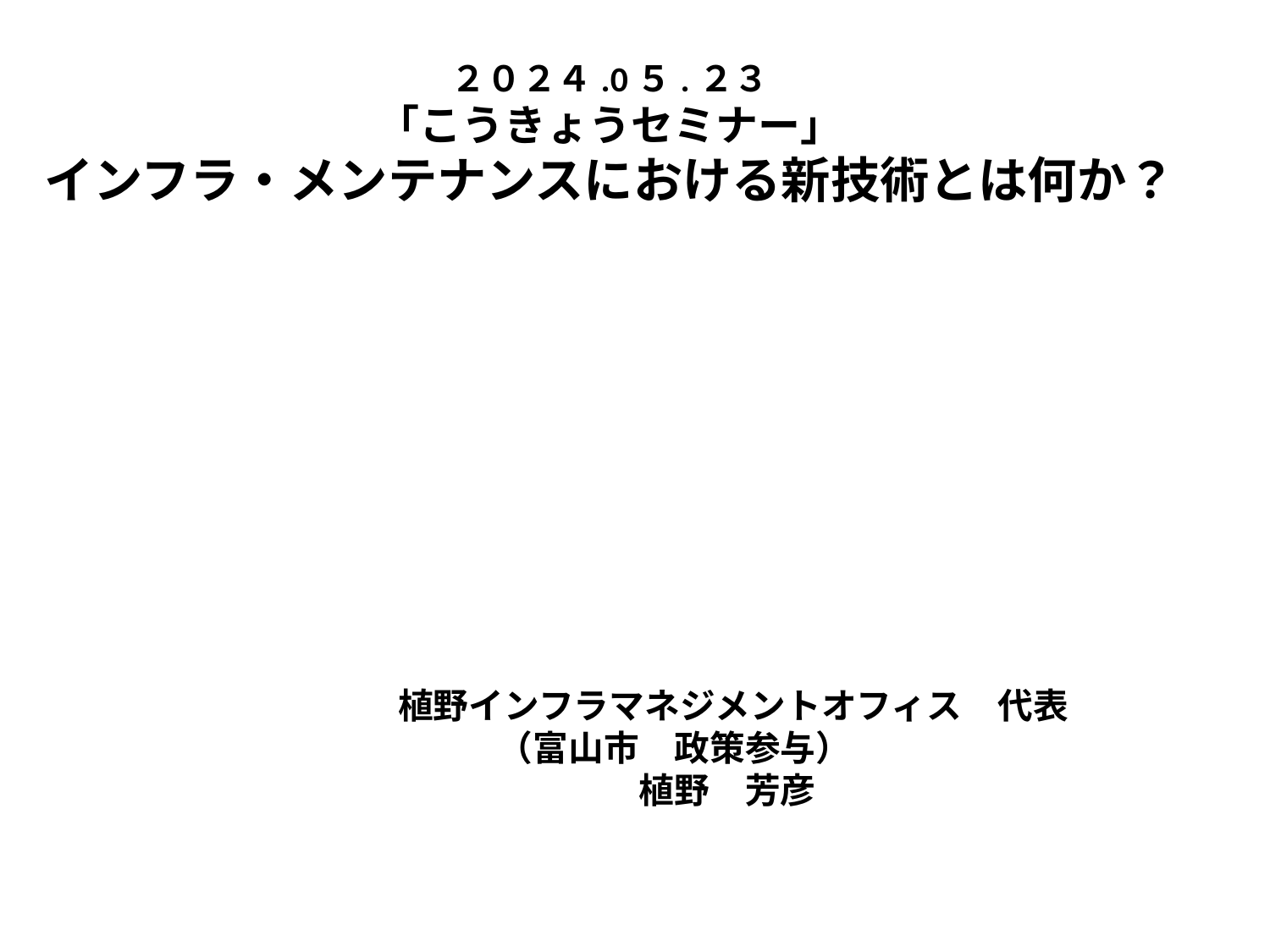

２０２４.0５.２３
「こうきょうセミナー」
インフラ・メンテナンスにおける新技術とは何か？
　　　　　　　　植野インフラマネジメントオフィス　代表
　　　　　　　　　　（富山市　政策参与）
　　　　　　　　　　　　　　植野　芳彦